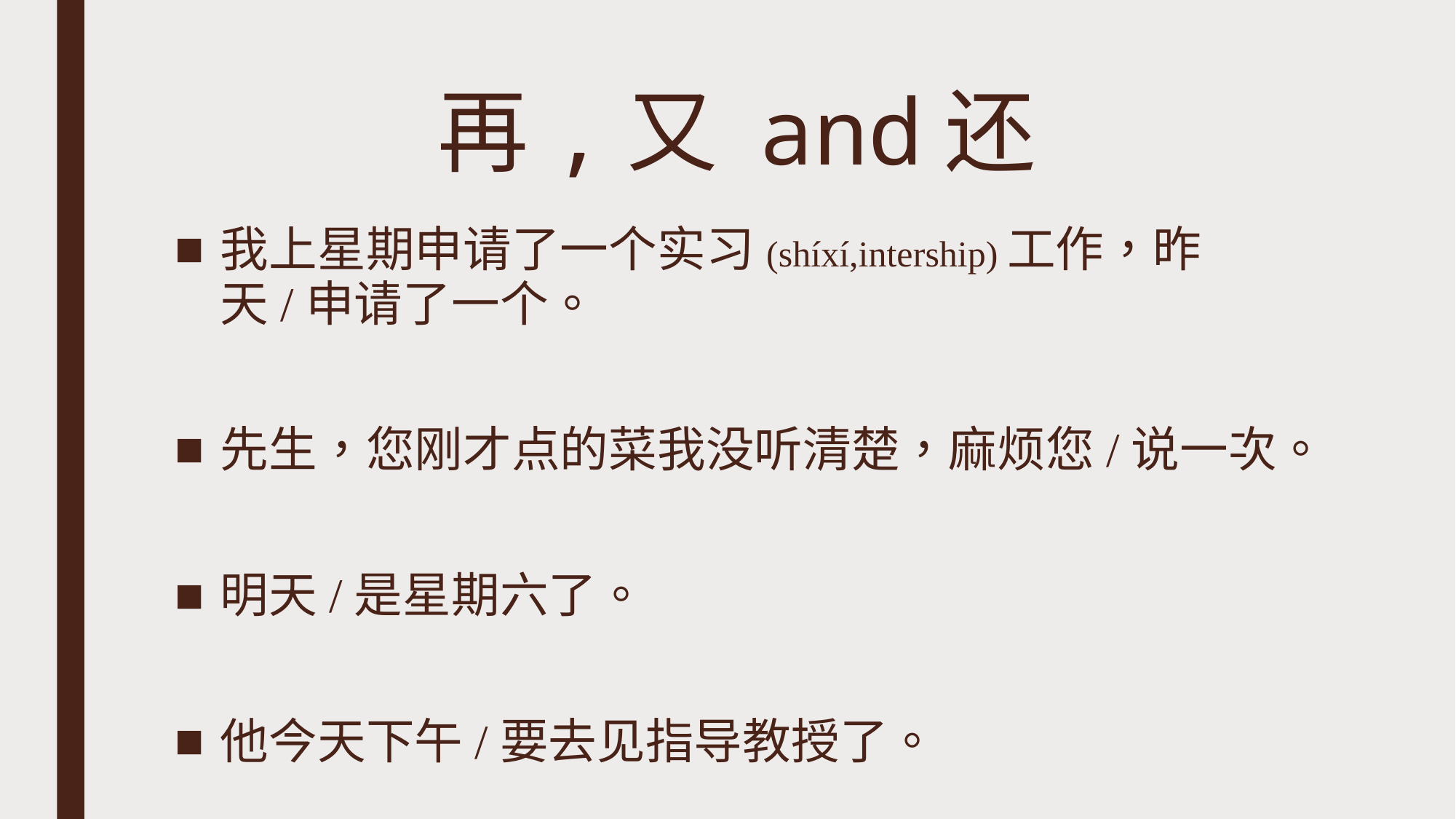

# 再,又 and还
我上星期申请了一个实习(shíxí,intership)工作，昨天/申请了一个。

先生，您刚才点的菜我没听清楚，麻烦您/说一次。

明天/是星期六了。

他今天下午/要去见指导教授了。